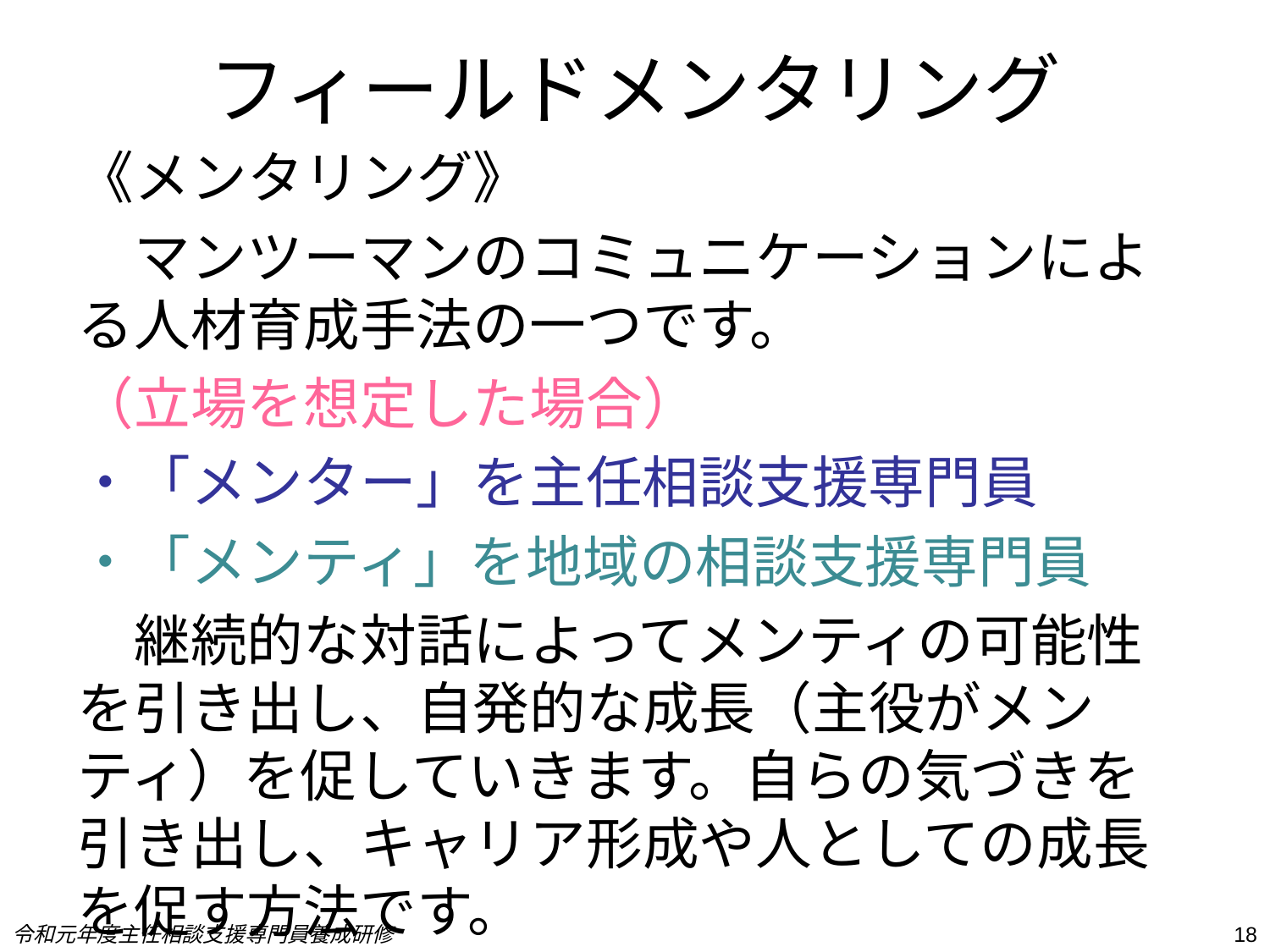

# フィールドメンタリング
《メンタリング》
　マンツーマンのコミュニケーションによる人材育成手法の一つです。
（立場を想定した場合）
・「メンター」を主任相談支援専門員
・「メンティ」を地域の相談支援専門員
　継続的な対話によってメンティの可能性を引き出し、自発的な成長（主役がメンティ）を促していきます。自らの気づきを引き出し、キャリア形成や人としての成長を促す方法です。
令和元年度主任相談支援専門員養成研修

18